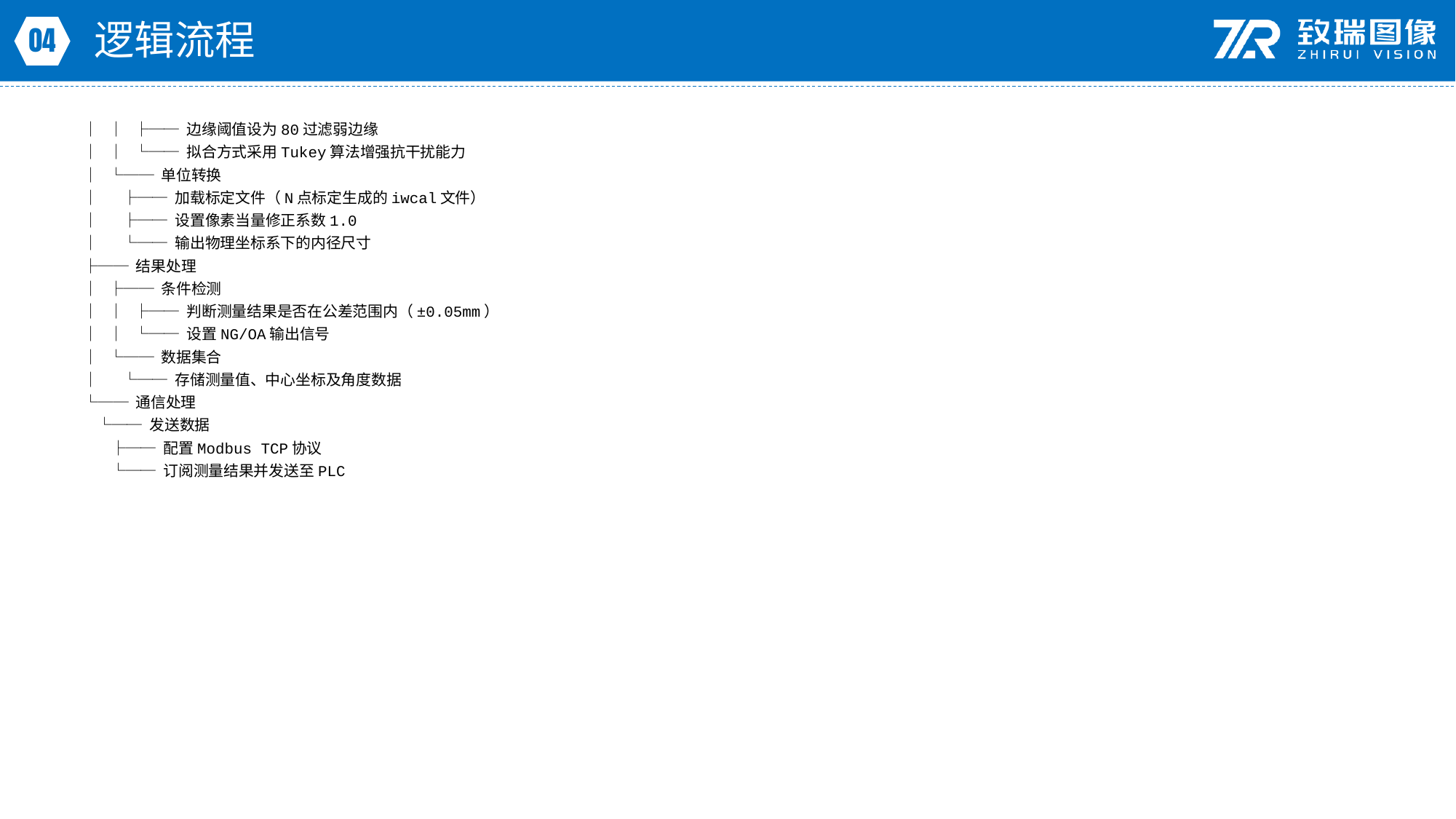

逻辑流程
04

│   │   ├── 边缘阈值设为80过滤弱边缘
│   │   └── 拟合方式采用Tukey算法增强抗干扰能力
│   └── 单位转换
│       ├── 加载标定文件（N点标定生成的iwcal文件）
│       ├── 设置像素当量修正系数1.0
│       └── 输出物理坐标系下的内径尺寸
├── 结果处理
│   ├── 条件检测
│   │   ├── 判断测量结果是否在公差范围内（±0.05mm）
│   │   └── 设置NG/OA输出信号
│   └── 数据集合
│       └── 存储测量值、中心坐标及角度数据
└── 通信处理
    └── 发送数据
        ├── 配置Modbus TCP协议
        └── 订阅测量结果并发送至PLC